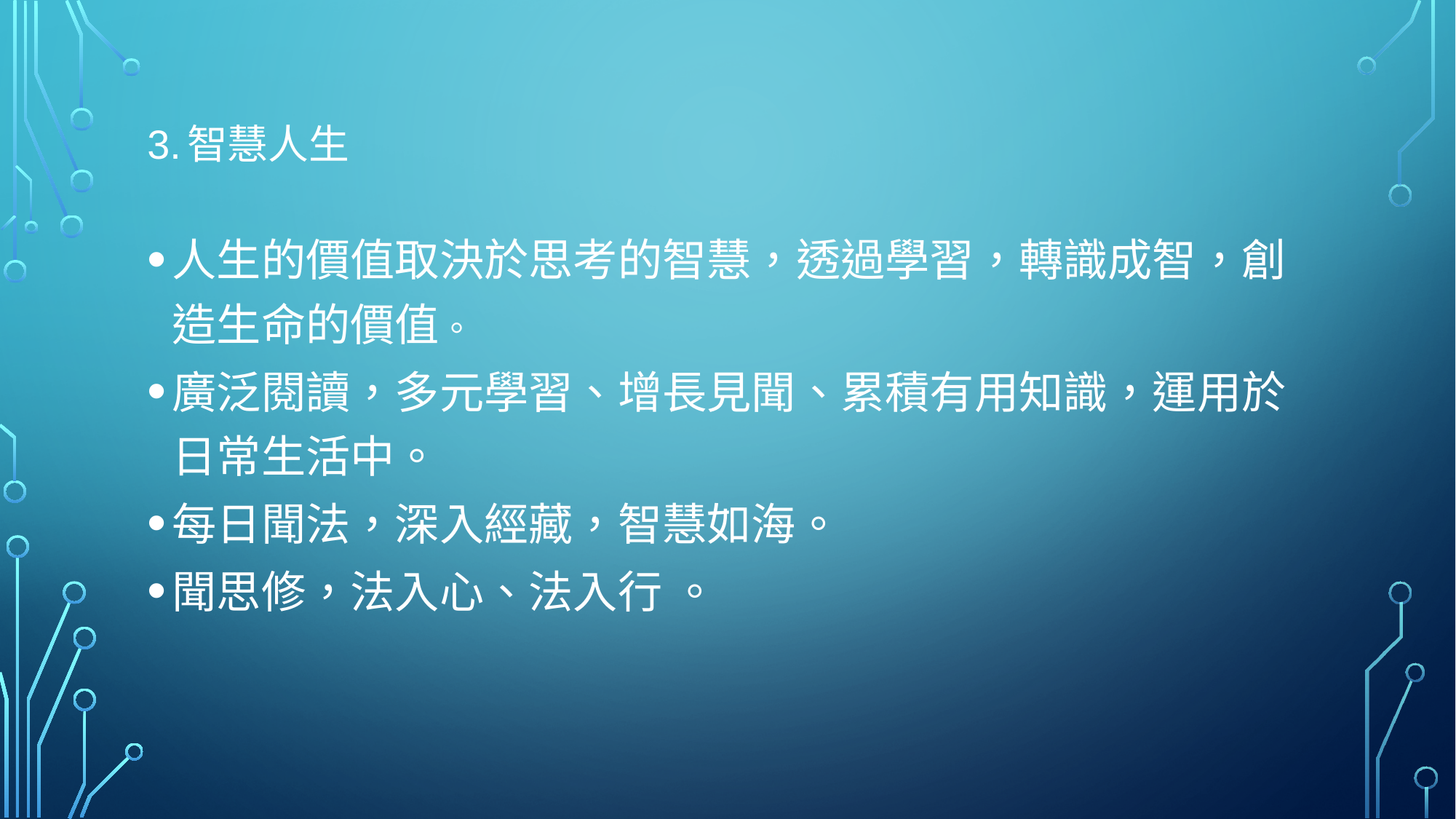

# 3.智慧人生
人生的價值取決於思考的智慧，透過學習，轉識成智，創造生命的價值。
廣泛閱讀，多元學習、增長見聞、累積有用知識，運用於日常生活中。
每日聞法，深入經藏，智慧如海。
聞思修，法入心、法入行 。